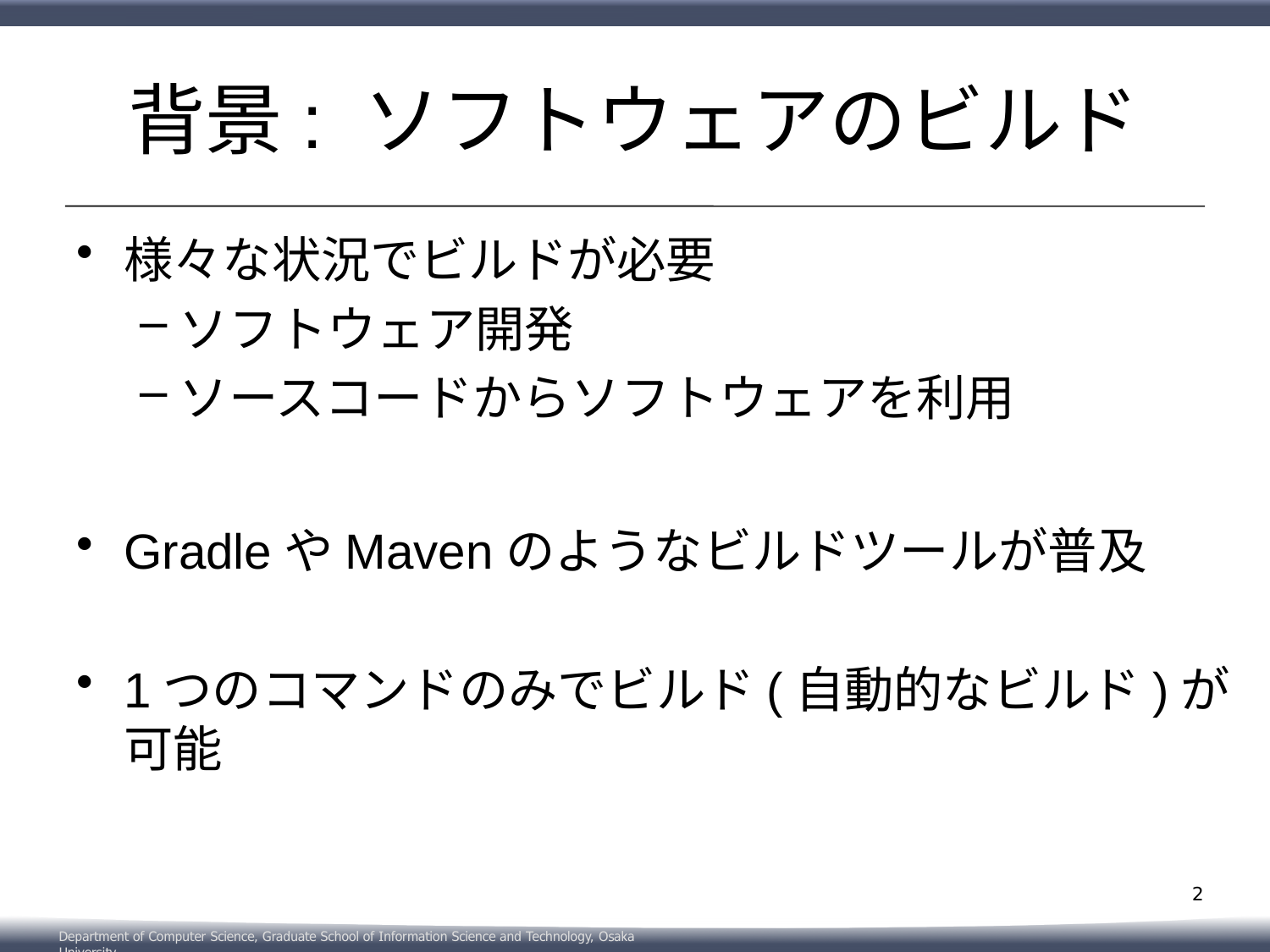

# 背景: ソフトウェアのビルド
様々な状況でビルドが必要
ソフトウェア開発
ソースコードからソフトウェアを利用

GradleやMavenのようなビルドツールが普及

1つのコマンドのみでビルド(自動的なビルド)が可能

2